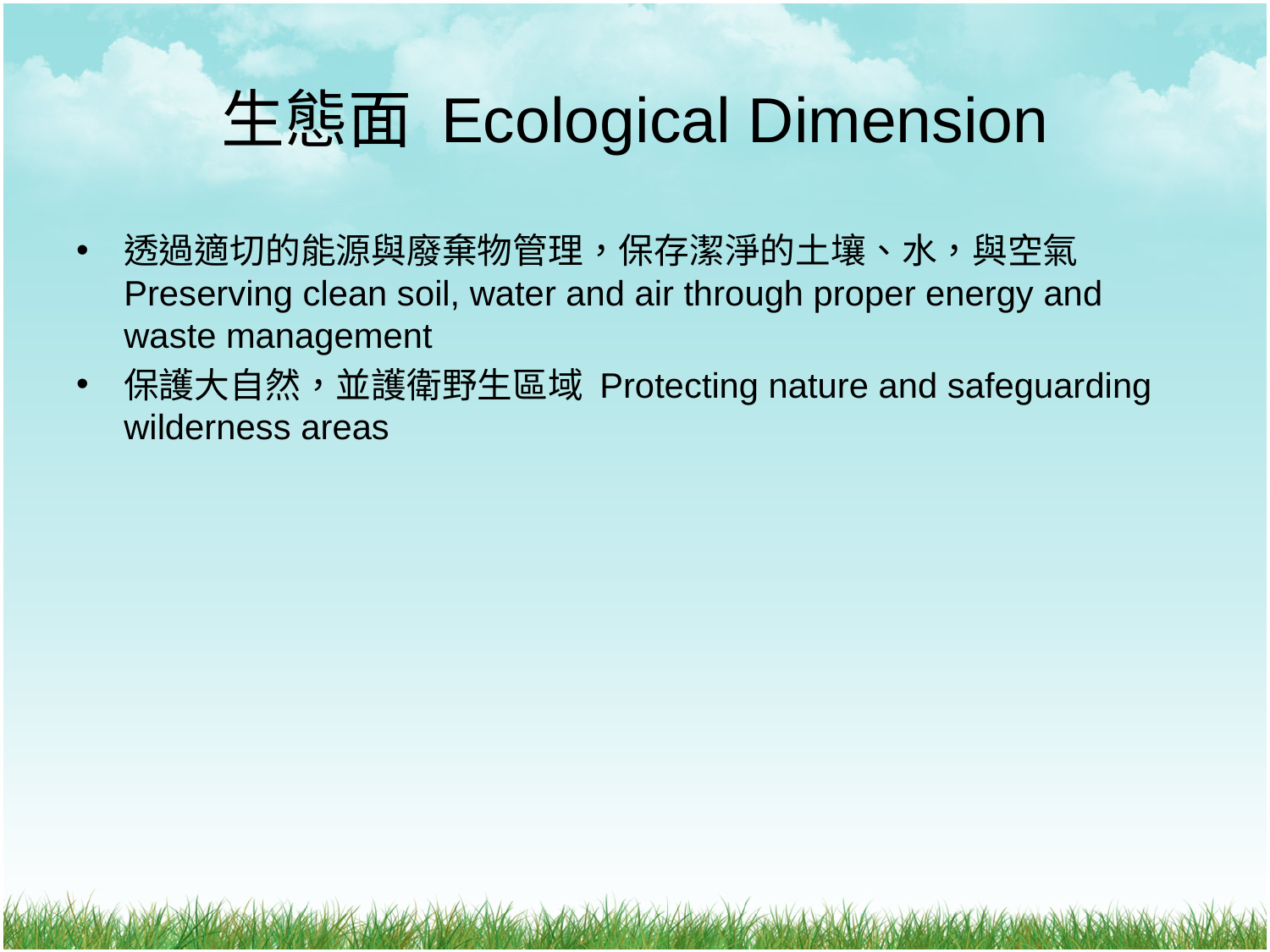

# 生態面 Ecological Dimension
透過適切的能源與廢棄物管理，保存潔淨的土壤、水，與空氣Preserving clean soil, water and air through proper energy and waste management
保護大自然，並護衛野生區域 Protecting nature and safeguarding wilderness areas